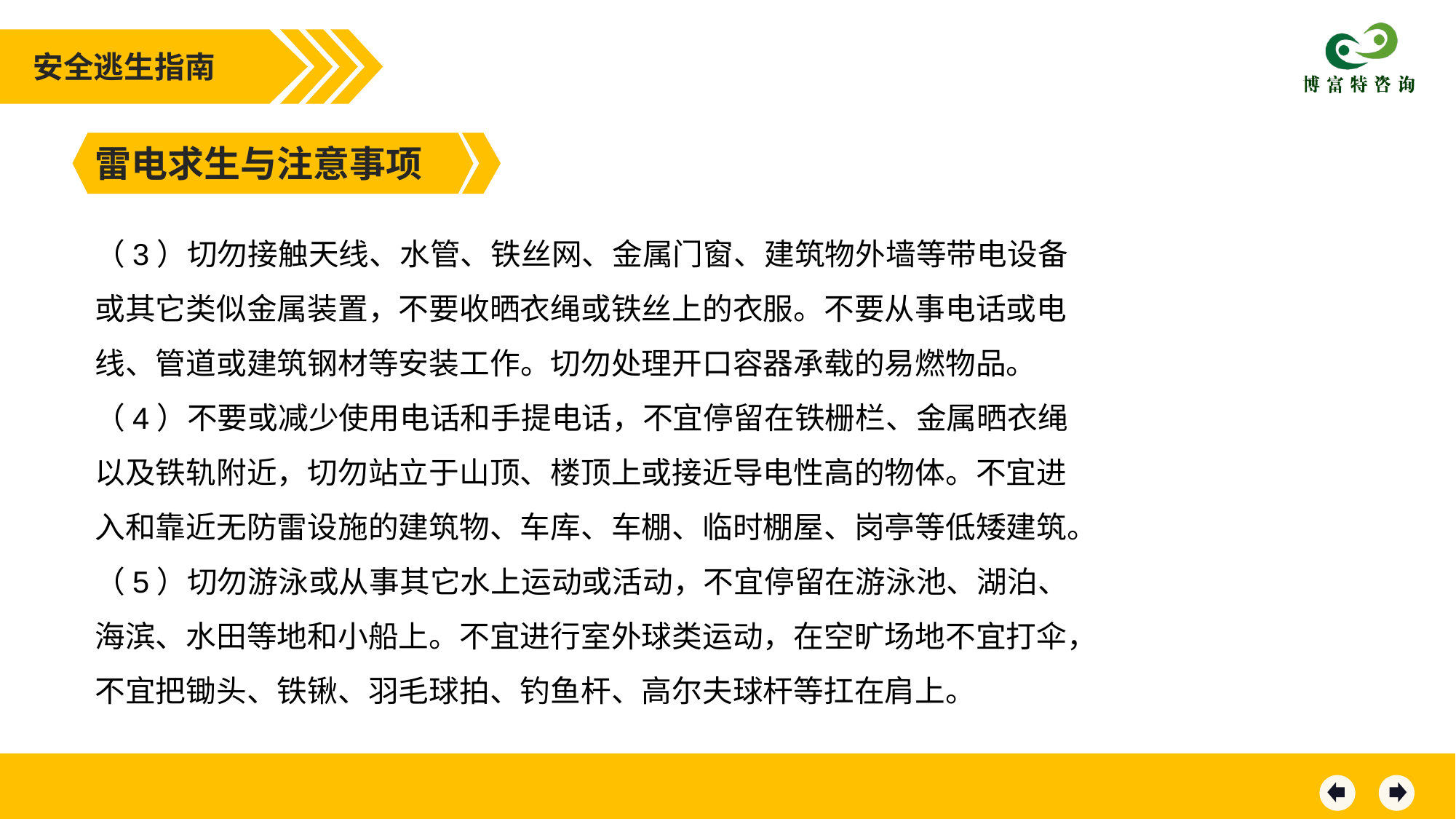

安全逃生指南

雷电求生与注意事项
（3）切勿接触天线、水管、铁丝网、金属门窗、建筑物外墙等带电设备或其它类似金属装置，不要收晒衣绳或铁丝上的衣服。不要从事电话或电线、管道或建筑钢材等安装工作。切勿处理开口容器承载的易燃物品。
（4）不要或减少使用电话和手提电话，不宜停留在铁栅栏、金属晒衣绳以及铁轨附近，切勿站立于山顶、楼顶上或接近导电性高的物体。不宜进入和靠近无防雷设施的建筑物、车库、车棚、临时棚屋、岗亭等低矮建筑。
（5）切勿游泳或从事其它水上运动或活动，不宜停留在游泳池、湖泊、海滨、水田等地和小船上。不宜进行室外球类运动，在空旷场地不宜打伞，不宜把锄头、铁锹、羽毛球拍、钓鱼杆、高尔夫球杆等扛在肩上。